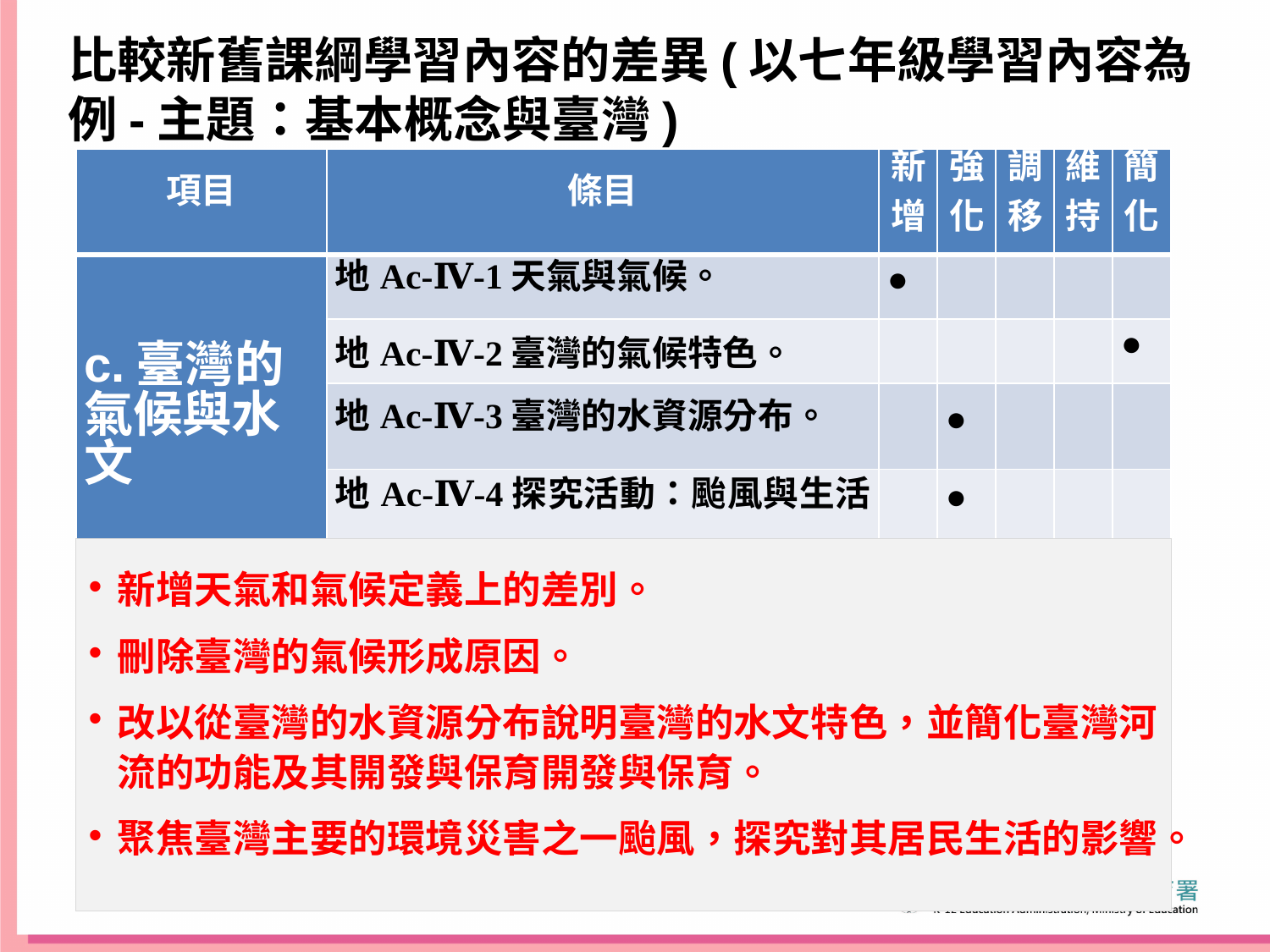

比較新舊課綱學習內容的差異(以七年級學習內容為例-主題：基本概念與臺灣)

| 項目 | 條目 | 新 增 | 強 化 | 調 移 | 維 持 | 簡 化 |
| --- | --- | --- | --- | --- | --- | --- |
| c.臺灣的 氣候與水 文 | 地Ac-Ⅳ-1天氣與氣候。 | ● |  |  |  |  |
|  | 地Ac-Ⅳ-2臺灣的氣候特色。 |  |  |  |  | ● |
|  | 地Ac-Ⅳ-3臺灣的水資源分布。 |  | ● |  |  |  |
|  | 地Ac-Ⅳ-4探究活動：颱風與生活。 |  | ● |  |  |  |
新增天氣和氣候定義上的差別。
刪除臺灣的氣候形成原因。
改以從臺灣的水資源分布說明臺灣的水文特色，並簡化臺灣河流的功能及其開發與保育開發與保育。
聚焦臺灣主要的環境災害之一颱風，探究對其居民生活的影響。